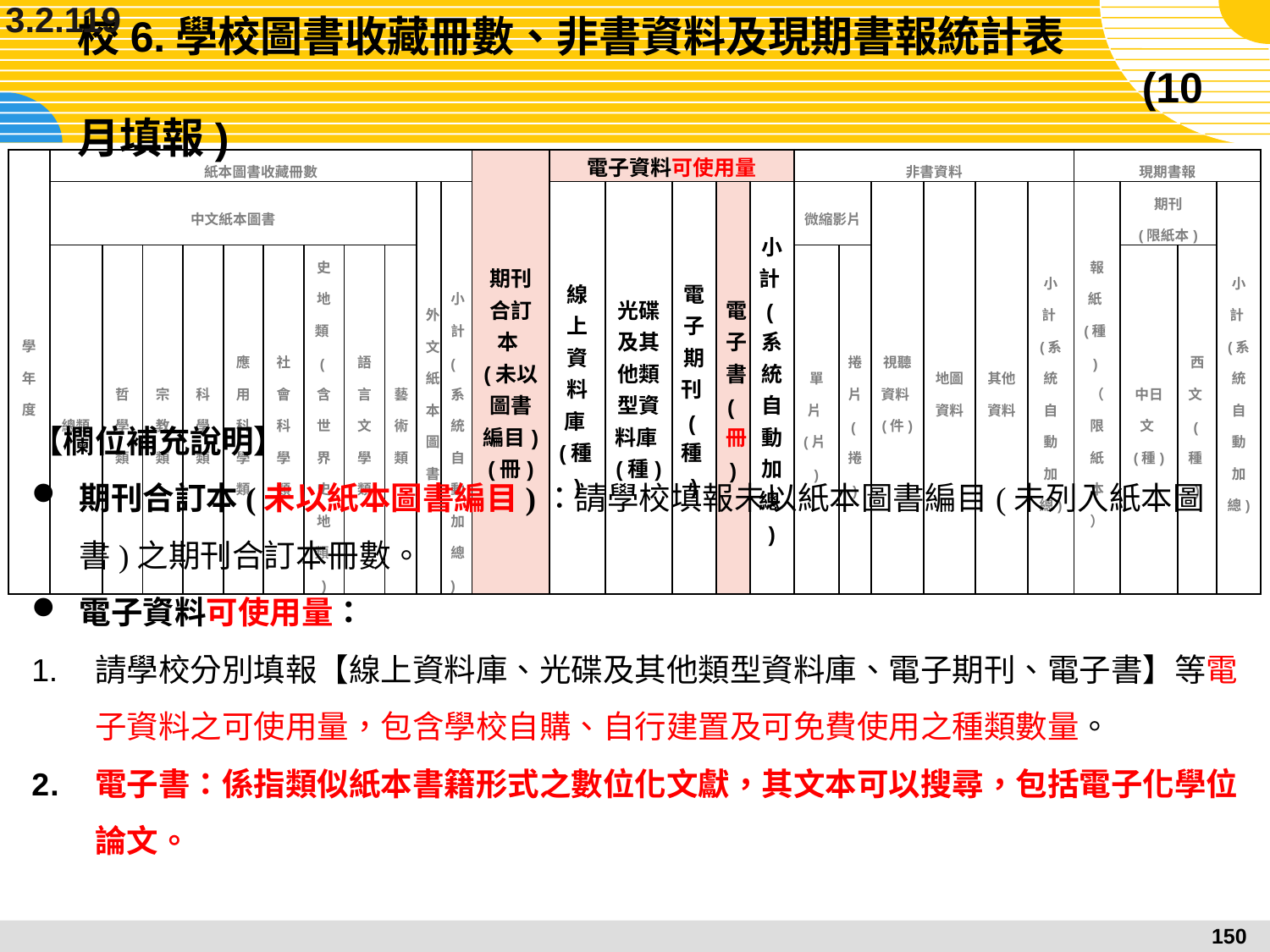

3.2.119
# 校6.學校圖書收藏冊數、非書資料及現期書報統計表                                							    (10月填報)
| 學年度 | 紙本圖書收藏冊數 |  |  |  |  |  |  |  |  |  |  | 期刊合訂本(未以圖書編目)(冊) | 電子資料可使用量 |  |  |  |  | 非書資料 |  |  |  |  |  | 現期書報 |  |  |  |
| --- | --- | --- | --- | --- | --- | --- | --- | --- | --- | --- | --- | --- | --- | --- | --- | --- | --- | --- | --- | --- | --- | --- | --- | --- | --- | --- | --- |
|  | 中文紙本圖書 |  |  |  |  |  |  |  |  | 外文紙本圖書 | 小計(系統自動加總) |  | 線上資料庫(種) | 光碟及其他類型資料庫(種) | 電子期刊(種) | 電子書(冊) | 小計(系統自動加總) | 微縮影片 |  | 視聽資料(件) | 地圖資料 | 其他資料 | 小計(系統自動加總) | 報紙(種)（限紙本） | 期刊 (限紙本) |  | 小計(系統自動加總) |
|  | 總類 | 哲學類 | 宗教類 | 科學類 | 應用科學類 | 社會科學類 | 史地類(含世界史地類) | 語言文學類 | 藝術類 |  |  |  |  |  |  |  |  | 單片(片) | 捲片(捲) |  |  |  |  |  | 中日文(種) | 西文(種) |  |
【欄位補充說明】
期刊合訂本(未以紙本圖書編目)：請學校填報未以紙本圖書編目(未列入紙本圖書)之期刊合訂本冊數。
電子資料可使用量：
請學校分別填報【線上資料庫、光碟及其他類型資料庫、電子期刊、電子書】等電子資料之可使用量，包含學校自購、自行建置及可免費使用之種類數量。
電子書：係指類似紙本書籍形式之數位化文獻，其文本可以搜尋，包括電子化學位論文。